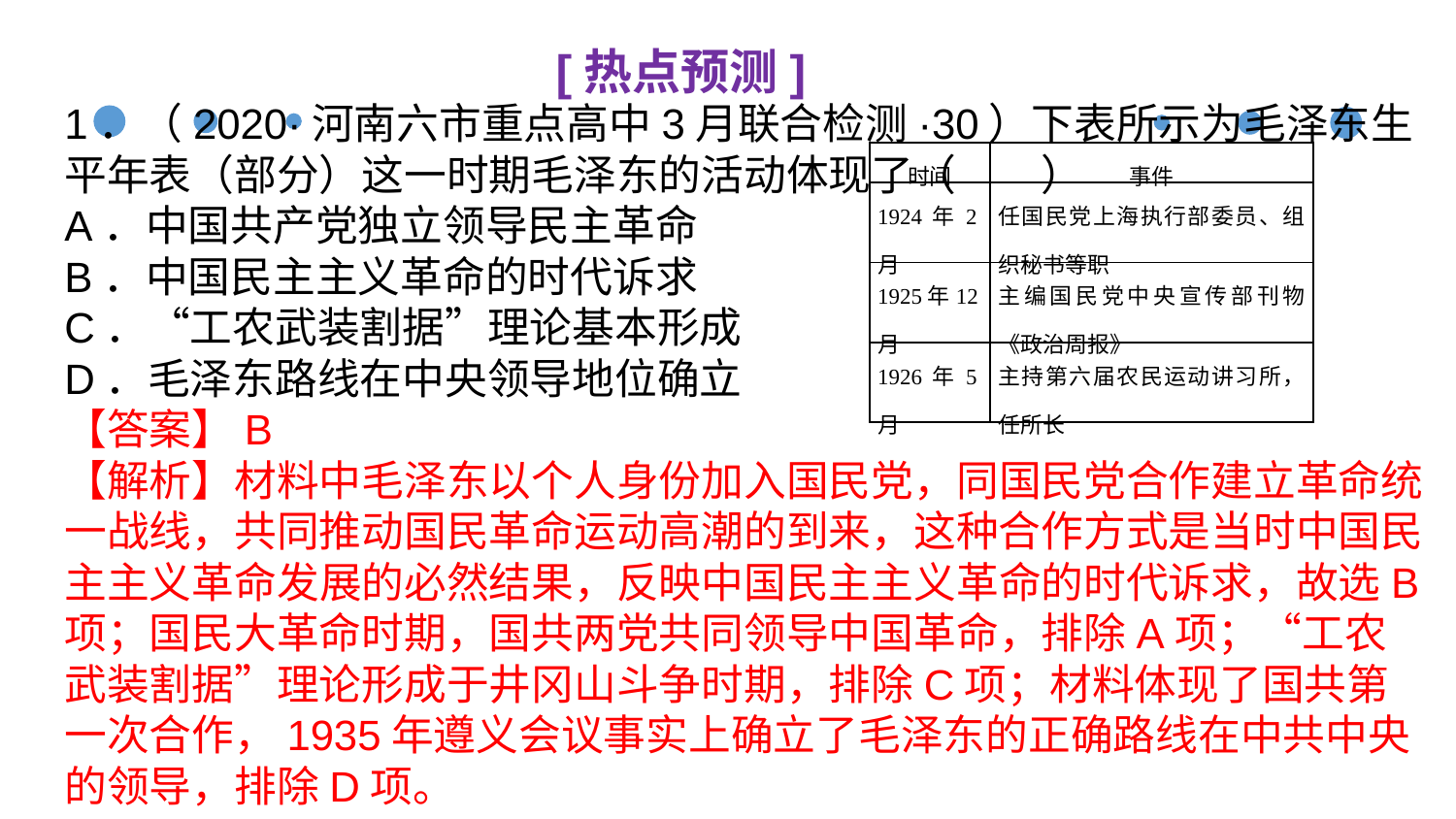

[热点预测]
1．（2020·河南六市重点高中3月联合检测·30）下表所示为毛泽东生平年表（部分）这一时期毛泽东的活动体现了（　　）
A．中国共产党独立领导民主革命
B．中国民主主义革命的时代诉求
C．“工农武装割据”理论基本形成
D．毛泽东路线在中央领导地位确立
【答案】B
【解析】材料中毛泽东以个人身份加入国民党，同国民党合作建立革命统一战线，共同推动国民革命运动高潮的到来，这种合作方式是当时中国民主主义革命发展的必然结果，反映中国民主主义革命的时代诉求，故选B项；国民大革命时期，国共两党共同领导中国革命，排除A项；“工农武装割据”理论形成于井冈山斗争时期，排除C项；材料体现了国共第一次合作，1935年遵义会议事实上确立了毛泽东的正确路线在中共中央的领导，排除D项。

| 时间 | 事件 |
| --- | --- |
| 1924年2月 | 任国民党上海执行部委员、组织秘书等职 |
| 1925年12月 | 主编国民党中央宣传部刊物《政治周报》 |
| 1926年5月 | 主持第六届农民运动讲习所，任所长 |